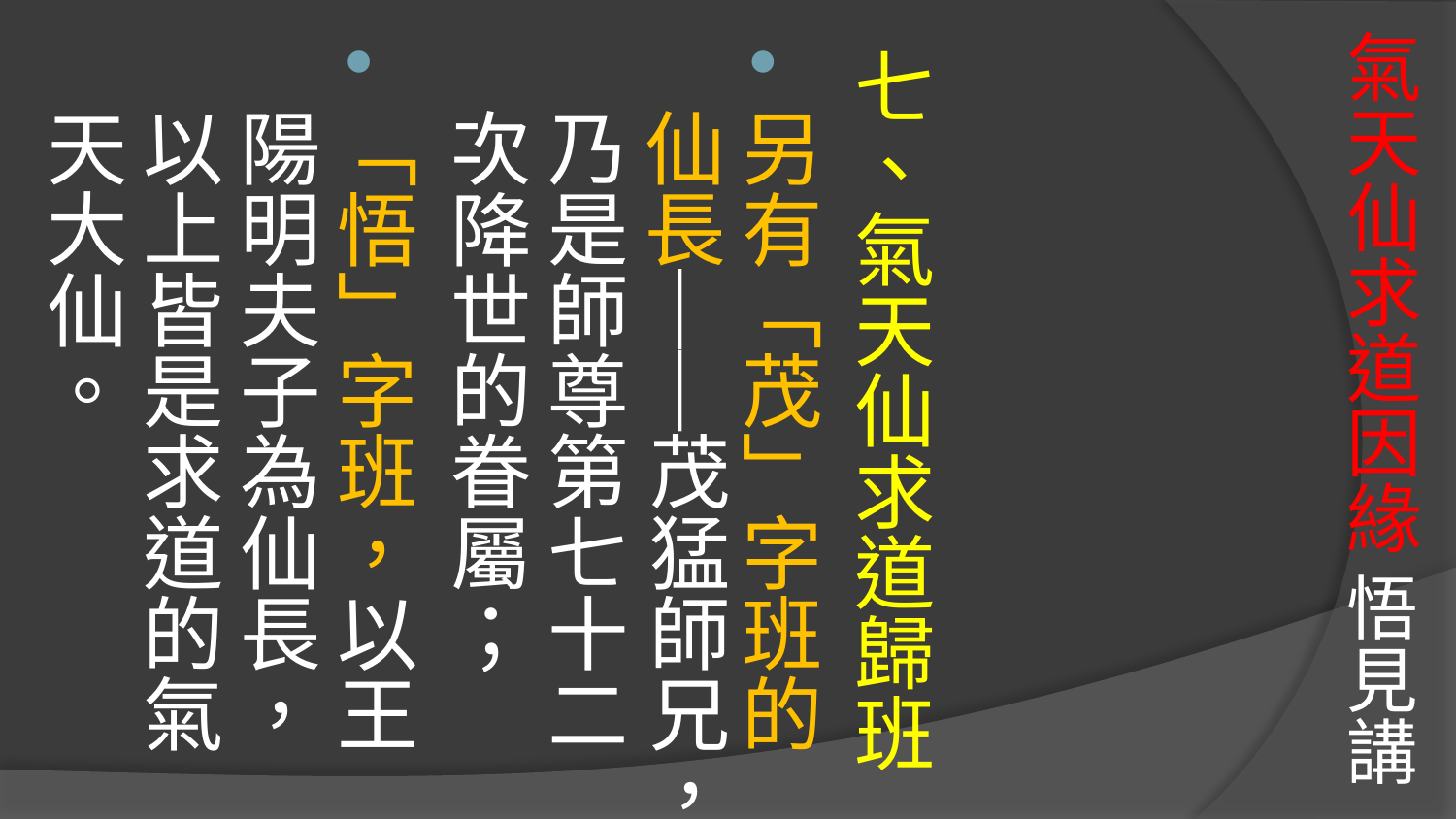

# 氣天仙求道因緣 悟見講
七、氣天仙求道歸班
另有「茂」字班的仙長──茂猛師兄，乃是師尊第七十二次降世的眷屬；
「悟」字班，以王陽明夫子為仙長，以上皆是求道的氣天大仙。